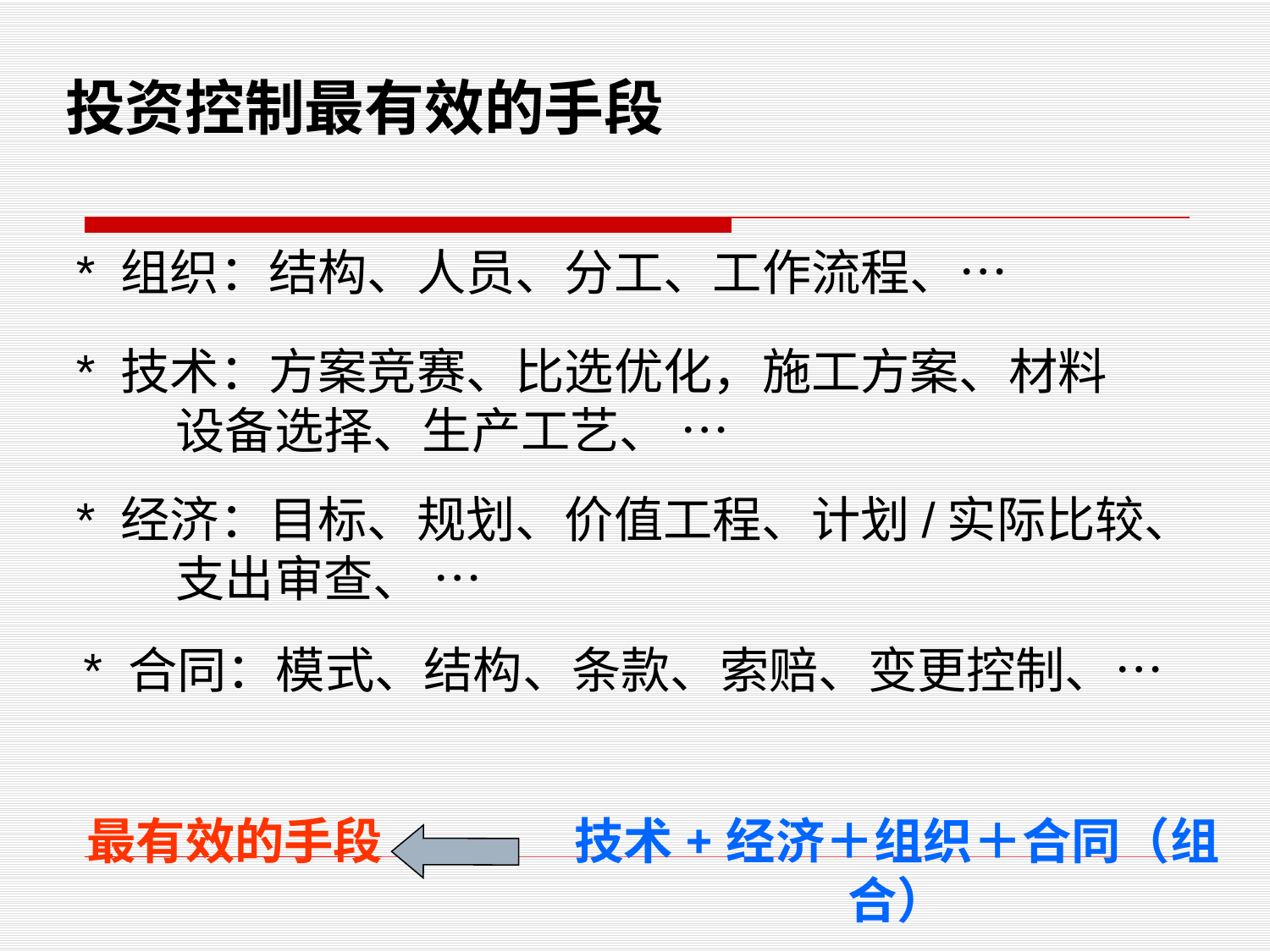

投资控制最有效的手段
* 组织：结构、人员、分工、工作流程、…
* 技术：方案竞赛、比选优化，施工方案、材料
        设备选择、生产工艺、 …
* 经济：目标、规划、价值工程、计划/实际比较、
        支出审查、 …
* 合同：模式、结构、条款、索赔、变更控制、…
最有效的手段
技术+经济＋组织＋合同（组合）